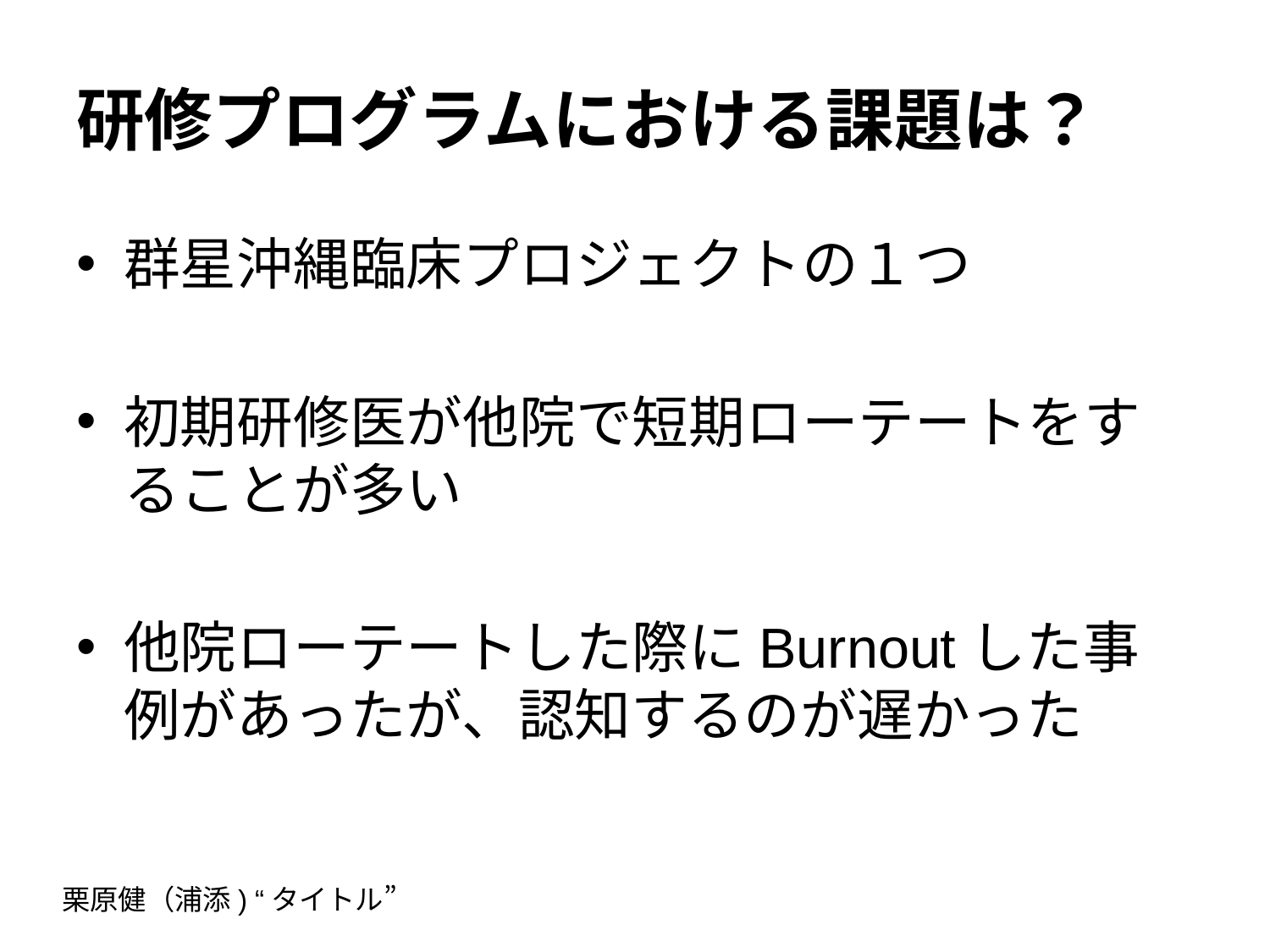

# 研修プログラムにおける課題は？
群星沖縄臨床プロジェクトの１つ

初期研修医が他院で短期ローテートをすることが多い

他院ローテートした際にBurnoutした事例があったが、認知するのが遅かった
栗原健（浦添) “タイトル”